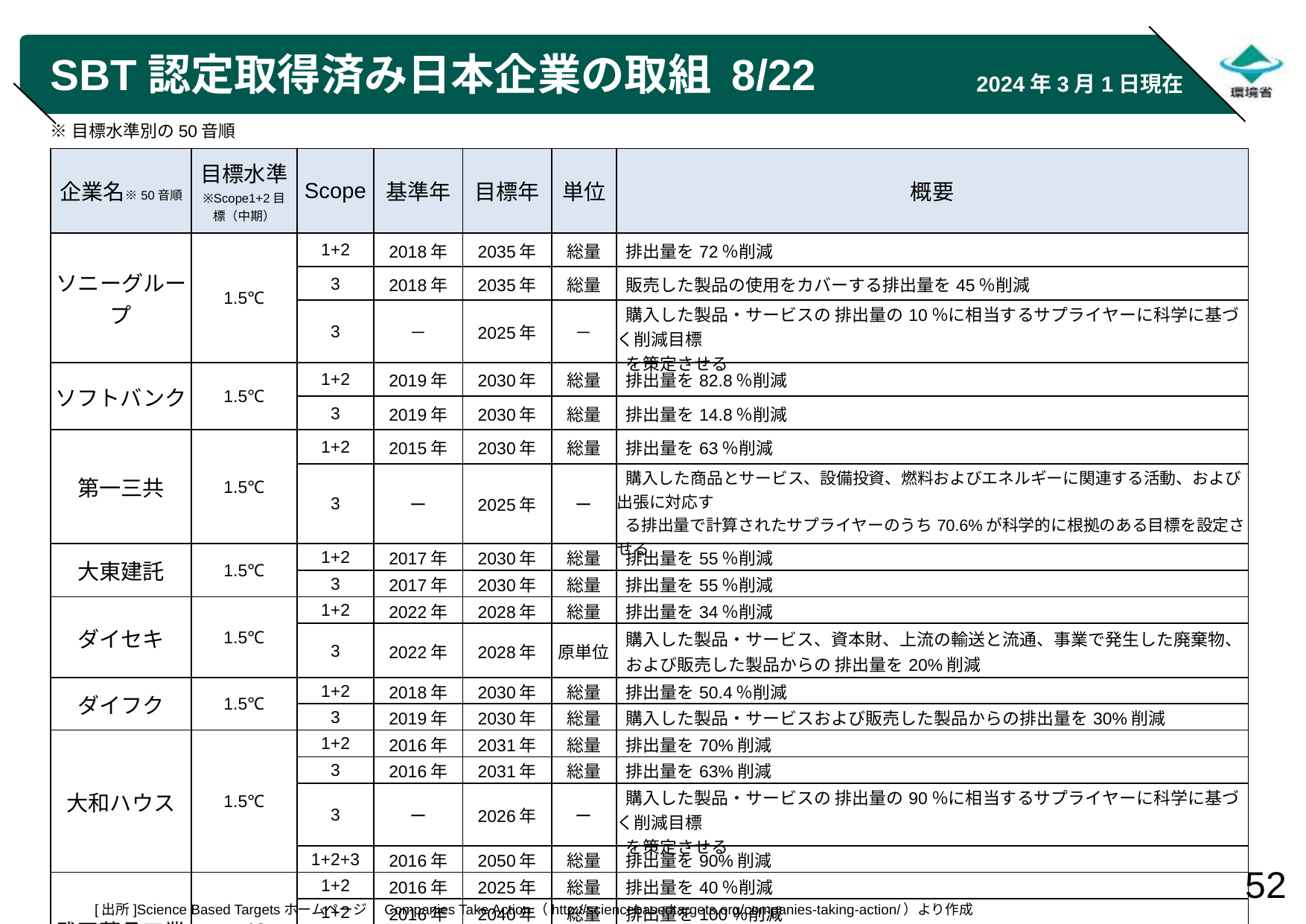

# SBT認定取得済み日本企業の取組 8/22
2024年3月1日現在
※目標水準別の50音順
| 企業名※50音順 | 目標水準 ※Scope1+2目標（中期） | Scope | 基準年 | 目標年 | 単位 | 概要 |
| --- | --- | --- | --- | --- | --- | --- |
| ソニーグループ | 1.5℃ | 1+2 | 2018年 | 2035年 | 総量 | 排出量を72％削減 |
|  |  | 3 | 2018年 | 2035年 | 総量 | 販売した製品の使用をカバーする排出量を45％削減 |
|  |  | 3 | － | 2025年 | － | 購入した製品・サービスの 排出量の10％に相当するサプライヤーに科学に基づく削減目標 を策定させる |
| ソフトバンク | 1.5℃ | 1+2 | 2019年 | 2030年 | 総量 | 排出量を82.8％削減 |
|  |  | 3 | 2019年 | 2030年 | 総量 | 排出量を14.8％削減 |
| 第一三共 | 1.5℃ | 1+2 | 2015年 | 2030年 | 総量 | 排出量を63％削減 |
|  |  | 3 | ー | 2025年 | ー | 購入した商品とサービス、設備投資、燃料およびエネルギーに関連する活動、および出張に対応す る排出量で計算されたサプライヤーのうち70.6%が科学的に根拠のある目標を設定させる |
| 大東建託 | 1.5℃ | 1+2 | 2017年 | 2030年 | 総量 | 排出量を55％削減 |
|  |  | 3 | 2017年 | 2030年 | 総量 | 排出量を55％削減 |
| ダイセキ | 1.5℃ | 1+2 | 2022年 | 2028年 | 総量 | 排出量を34％削減 |
|  |  | 3 | 2022年 | 2028年 | 原単位 | 購入した製品・サービス、資本財、上流の輸送と流通、事業で発生した廃棄物、 および販売した製品からの 排出量を20%削減 |
| ダイフク | 1.5℃ | 1+2 | 2018年 | 2030年 | 総量 | 排出量を50.4％削減 |
|  |  | 3 | 2019年 | 2030年 | 総量 | 購入した製品・サービスおよび販売した製品からの排出量を30%削減 |
| 大和ハウス | 1.5℃ | 1+2 | 2016年 | 2031年 | 総量 | 排出量を70%削減 |
|  |  | 3 | 2016年 | 2031年 | 総量 | 排出量を63%削減 |
|  |  | 3 | ー | 2026年 | ー | 購入した製品・サービスの 排出量の90％に相当するサプライヤーに科学に基づく削減目標 を策定させる |
|  |  | 1+2+3 | 2016年 | 2050年 | 総量 | 排出量を90%削減 |
| 武田薬品工業 | 1.5℃ | 1+2 | 2016年 | 2025年 | 総量 | 排出量を40％削減 |
|  |  | 1+2 | 2016年 | 2040年 | 総量 | 排出量を100％削減 |
|  |  | 3 | － | 2024年 | － | 購入した製品・サービス、資本財、上流輸送の 排出量の67％に相当するサプライヤーに 科学に基づく削減目標を策定させる |
[出所]Science Based Targetsホームページ　Companies Take Action（http://sciencebasedtargets.org/companies-taking-action/）より作成